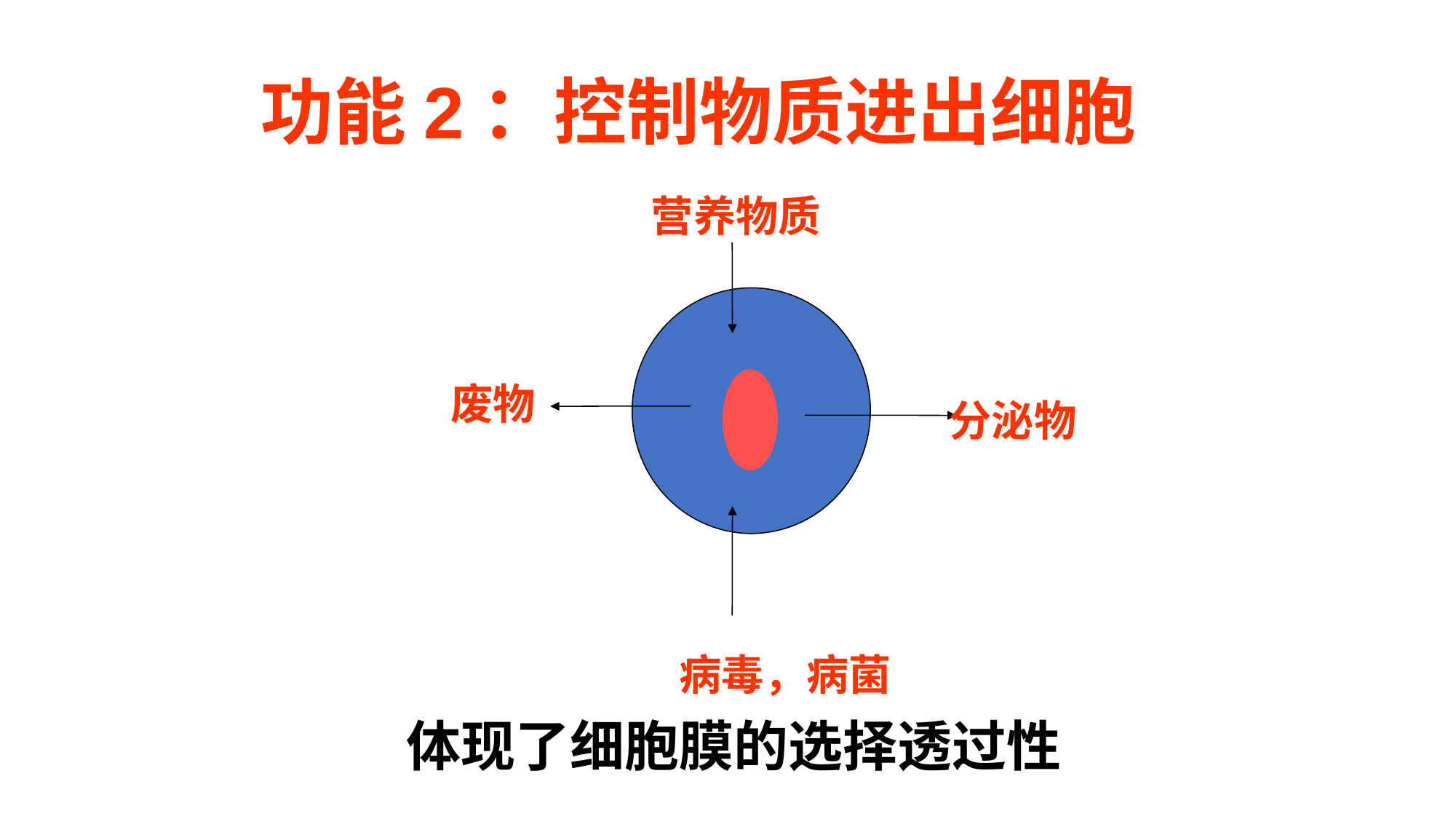

功能2：控制物质进出细胞
营养物质

废物
分泌物

病毒，病菌
体现了细胞膜的选择透过性